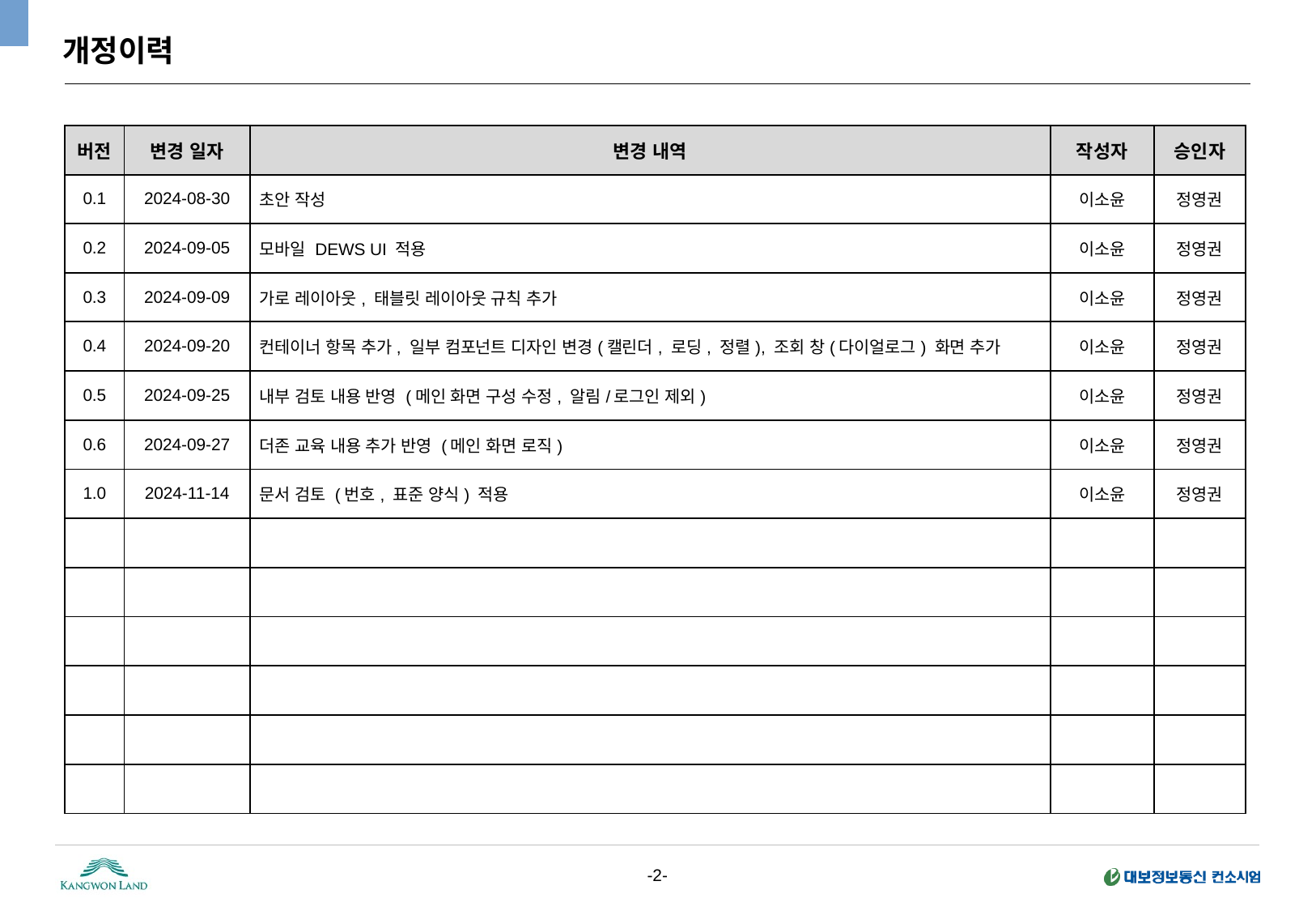

개정이력
| 버전 | 변경 일자 | 변경 내역 | 작성자 | 승인자 |
| --- | --- | --- | --- | --- |
| 0.1 | 2024-08-30 | 초안 작성 | 이소윤 | 정영권 |
| 0.2 | 2024-09-05 | 모바일 DEWS UI 적용 | 이소윤 | 정영권 |
| 0.3 | 2024-09-09 | 가로 레이아웃, 태블릿 레이아웃 규칙 추가 | 이소윤 | 정영권 |
| 0.4 | 2024-09-20 | 컨테이너 항목 추가, 일부 컴포넌트 디자인 변경(캘린더, 로딩, 정렬), 조회 창(다이얼로그) 화면 추가 | 이소윤 | 정영권 |
| 0.5 | 2024-09-25 | 내부 검토 내용 반영 (메인 화면 구성 수정, 알림/로그인 제외) | 이소윤 | 정영권 |
| 0.6 | 2024-09-27 | 더존 교육 내용 추가 반영 (메인 화면 로직) | 이소윤 | 정영권 |
| 1.0 | 2024-11-14 | 문서 검토 (번호, 표준 양식) 적용 | 이소윤 | 정영권 |
|  |  |  |  |  |
|  |  |  |  |  |
|  |  |  |  |  |
|  |  |  |  |  |
|  |  |  |  |  |
|  |  |  |  |  |